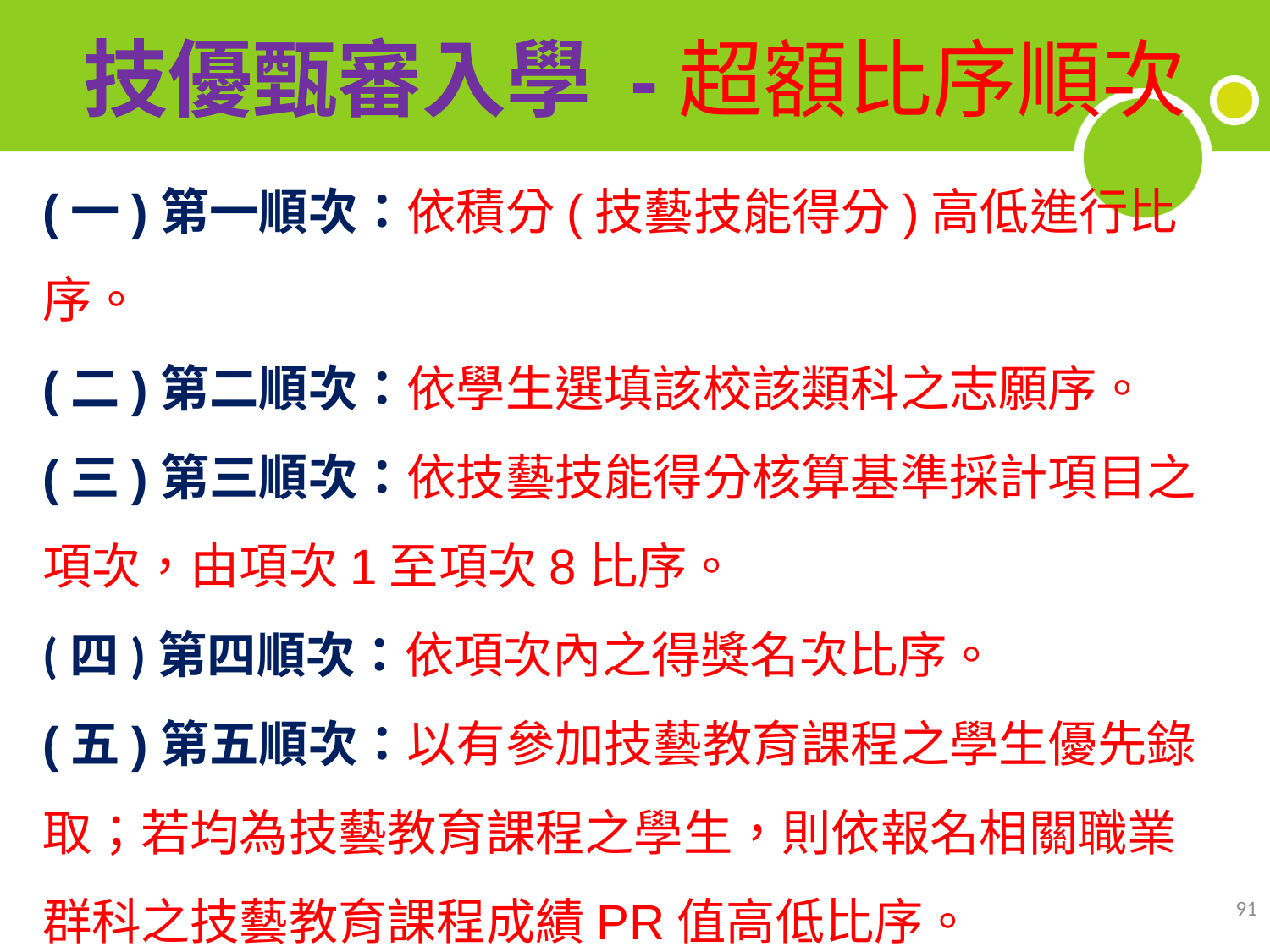

# 技優甄審入學 -超額比序順次
(一)第一順次：依積分(技藝技能得分)高低進行比序。
(二)第二順次：依學生選填該校該類科之志願序。
(三)第三順次：依技藝技能得分核算基準採計項目之項次，由項次1至項次8比序。
(四)第四順次：依項次內之得獎名次比序。
(五)第五順次：以有參加技藝教育課程之學生優先錄取；若均為技藝教育課程之學生，則依報名相關職業群科之技藝教育課程成績PR值高低比序。
91